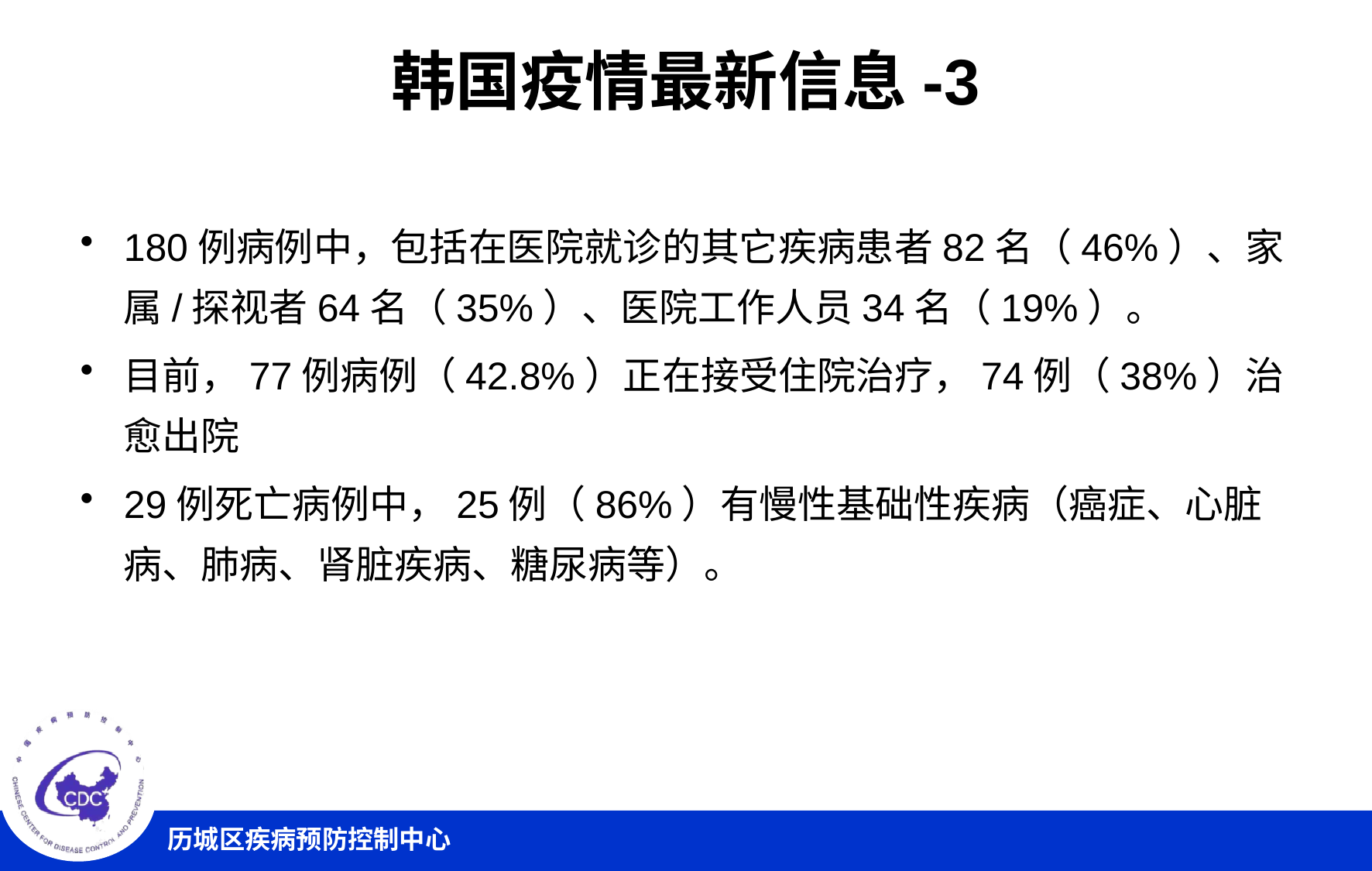

# 韩国疫情最新信息-3
180例病例中，包括在医院就诊的其它疾病患者82名（46%）、家属/探视者64名（35%）、医院工作人员34名（19%）。
目前，77例病例（42.8%）正在接受住院治疗，74例（38%）治愈出院
29例死亡病例中，25例（86%）有慢性基础性疾病（癌症、心脏病、肺病、肾脏疾病、糖尿病等）。